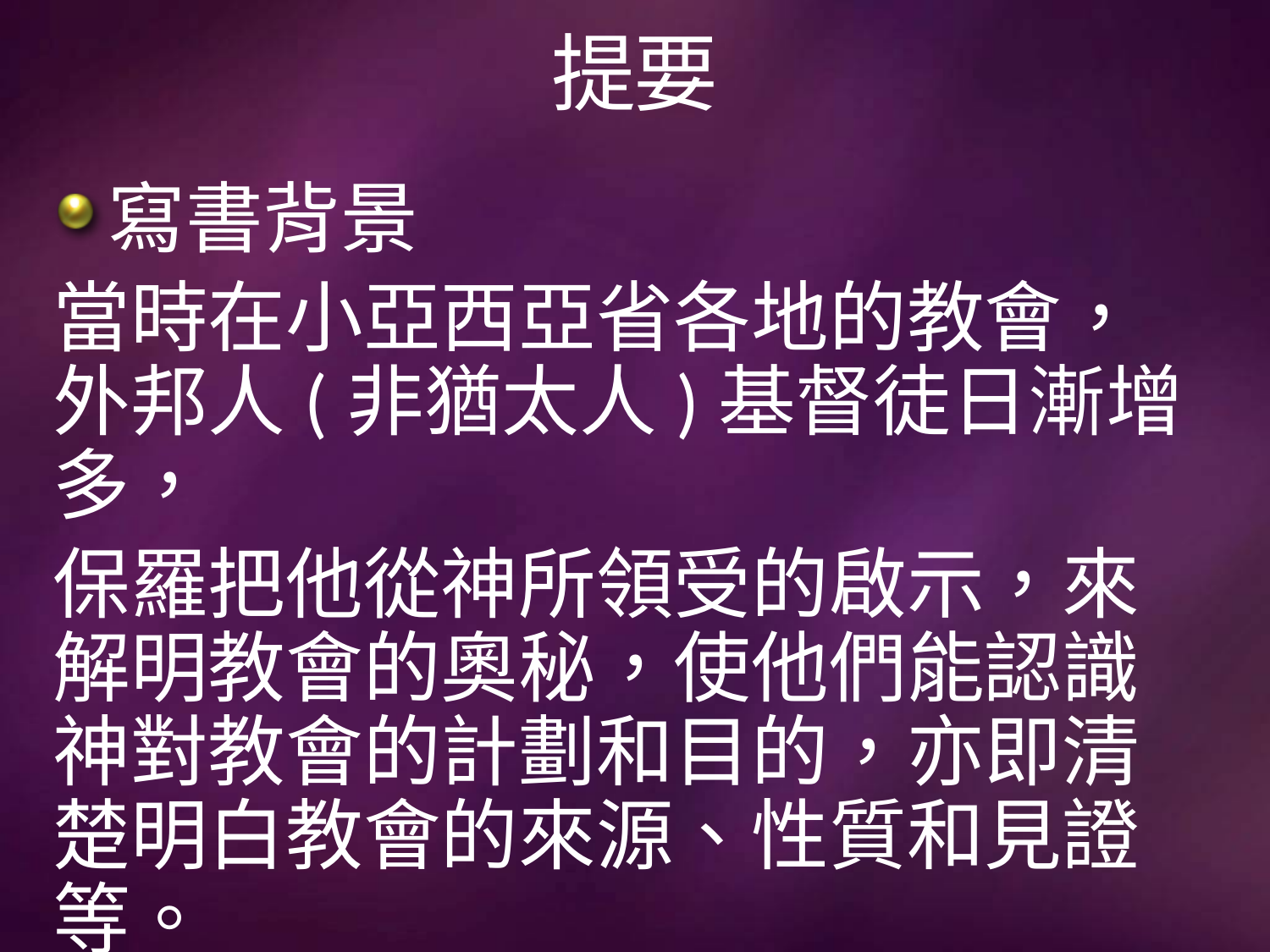

# 提要
寫書背景
當時在小亞西亞省各地的教會，外邦人(非猶太人)基督徒日漸增多，
保羅把他從神所領受的啟示，來解明教會的奧秘，使他們能認識神對教會的計劃和目的，亦即清楚明白教會的來源、性質和見證等。